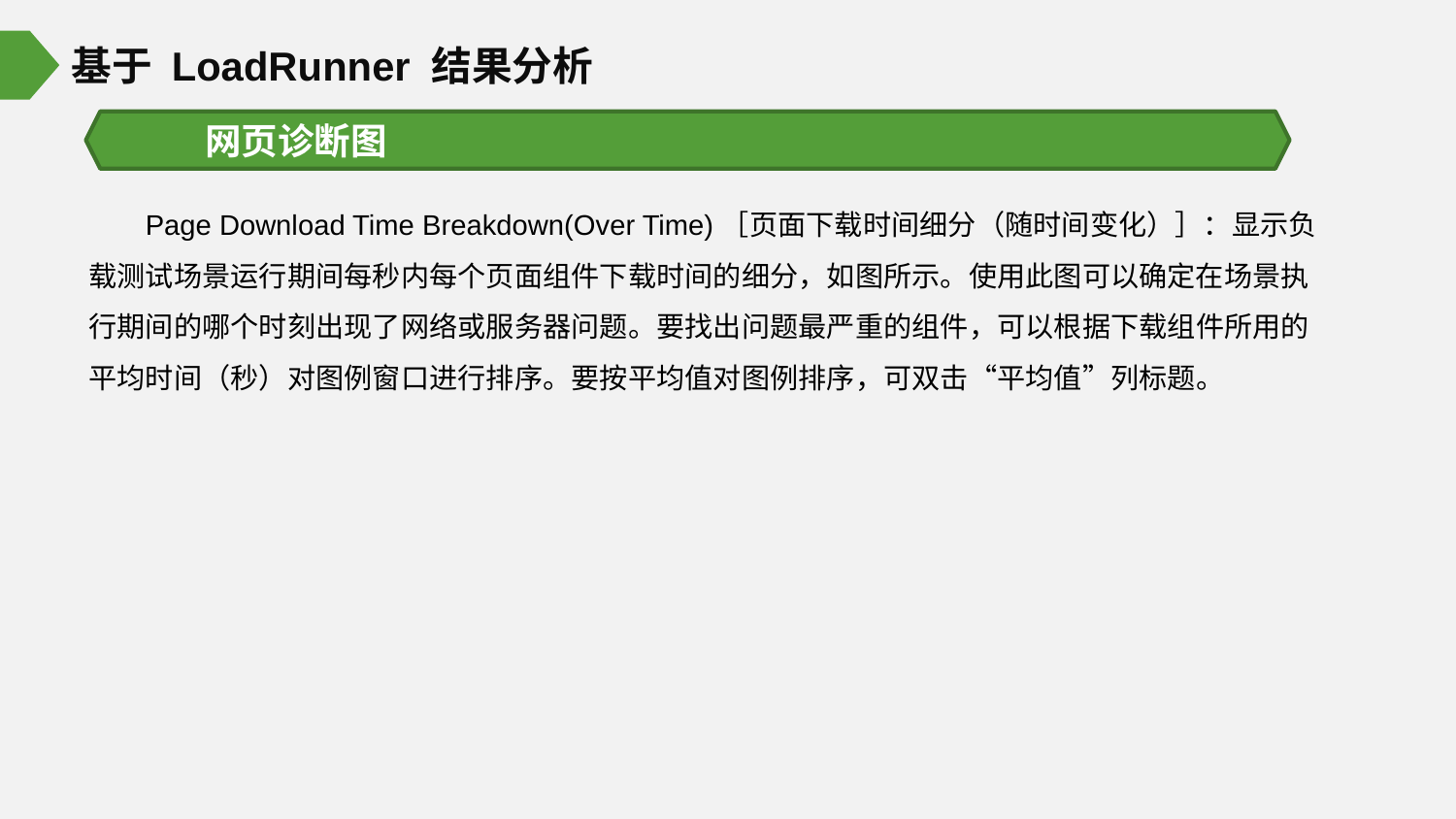

基于 LoadRunner 结果分析
网页诊断图
Page Download Time Breakdown(Over Time)［页面下载时间细分（随时间变化）］：显示负载测试场景运行期间每秒内每个页面组件下载时间的细分，如图所示。使用此图可以确定在场景执行期间的哪个时刻出现了网络或服务器问题。要找出问题最严重的组件，可以根据下载组件所用的平均时间（秒）对图例窗口进行排序。要按平均值对图例排序，可双击“平均值”列标题。